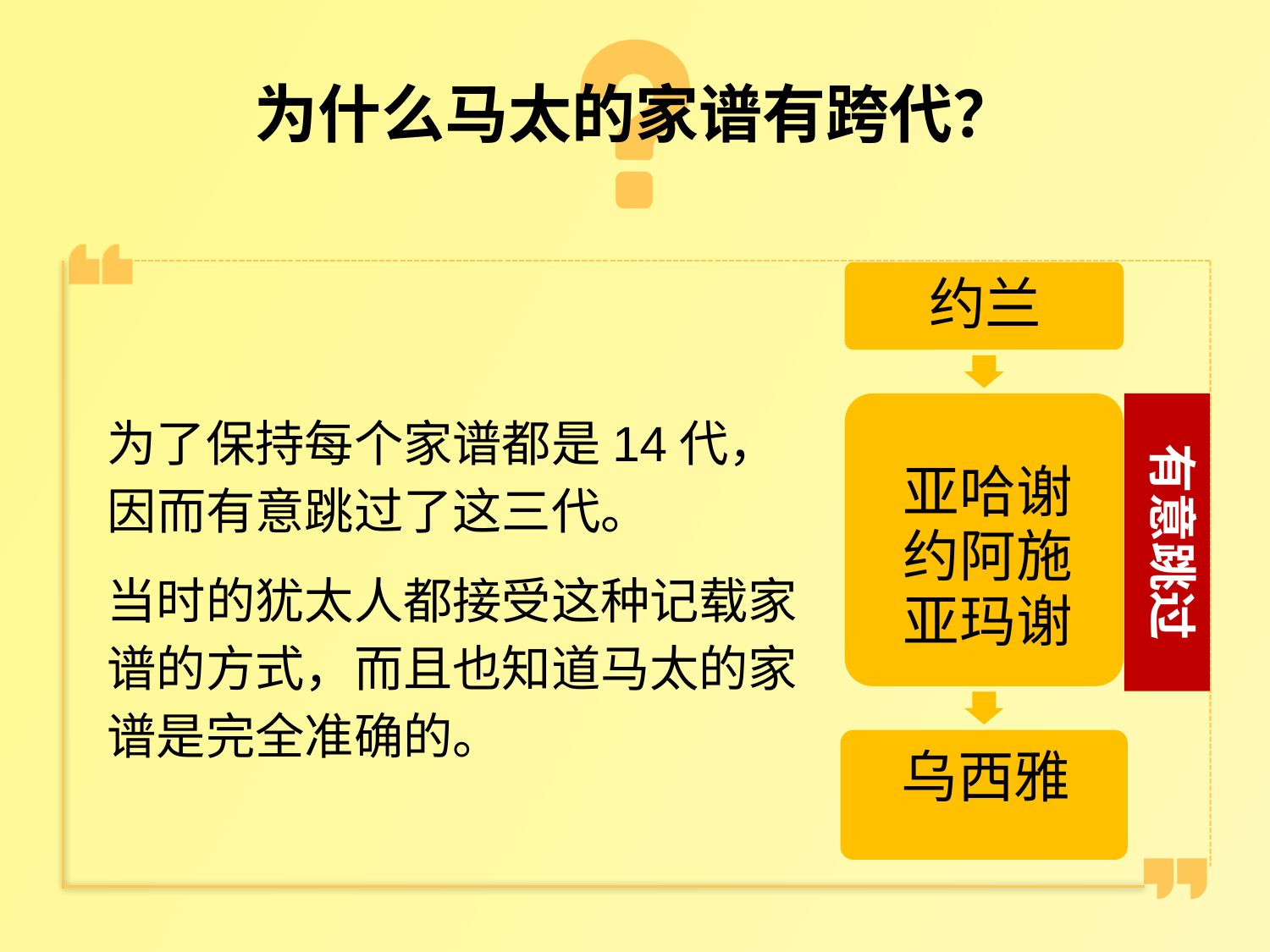

# 为什么马太的家谱有跨代？
约兰

亚哈谢
约阿施
亚玛谢

乌西雅
有意跳过
为了保持每个家谱都是14代，因而有意跳过了这三代。
当时的犹太人都接受这种记载家谱的方式，而且也知道马太的家谱是完全准确的。